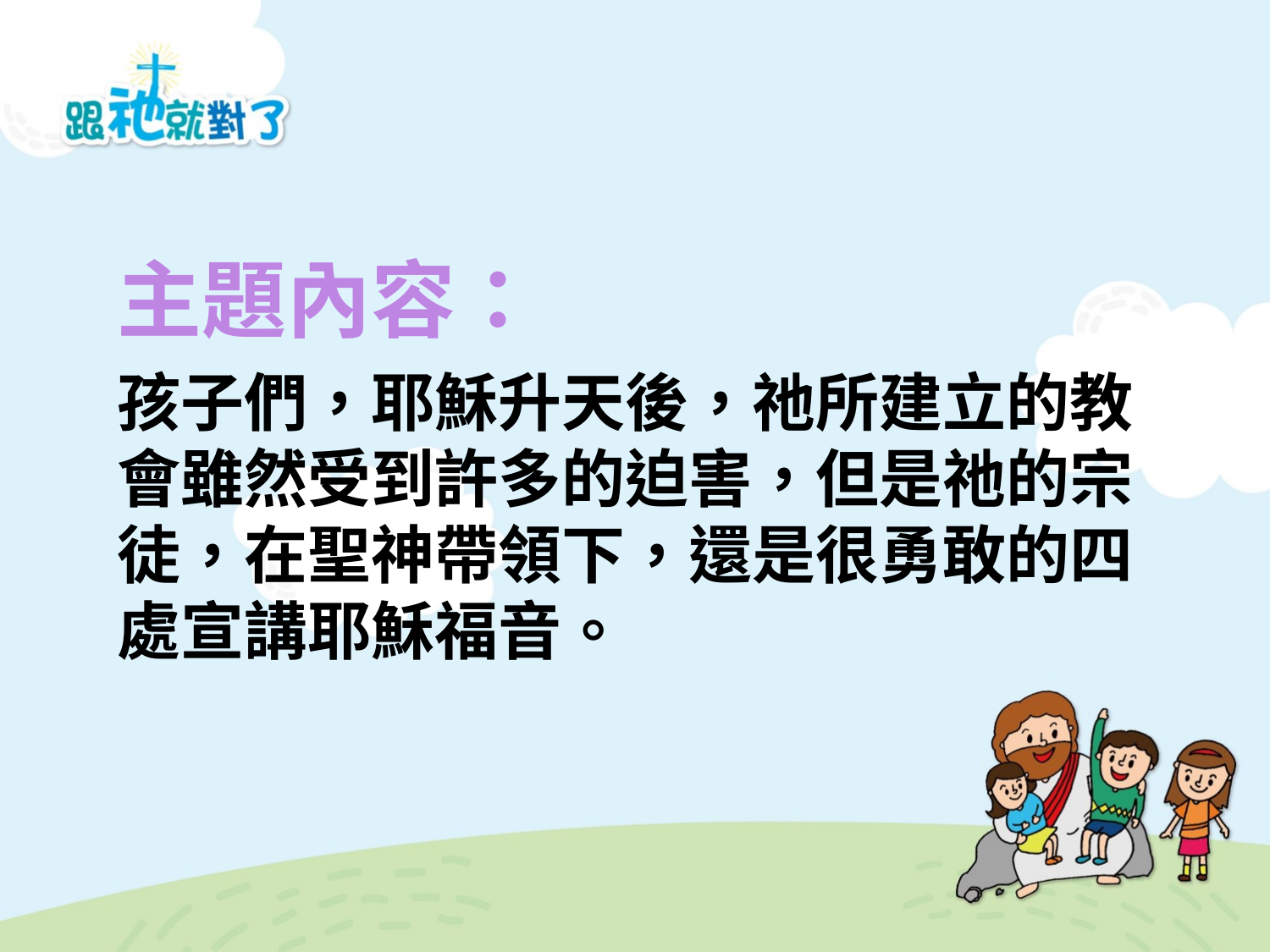

主題內容：
孩子們，耶穌升天後，祂所建立的教會雖然受到許多的迫害，但是祂的宗徒，在聖神帶領下，還是很勇敢的四處宣講耶穌福音。